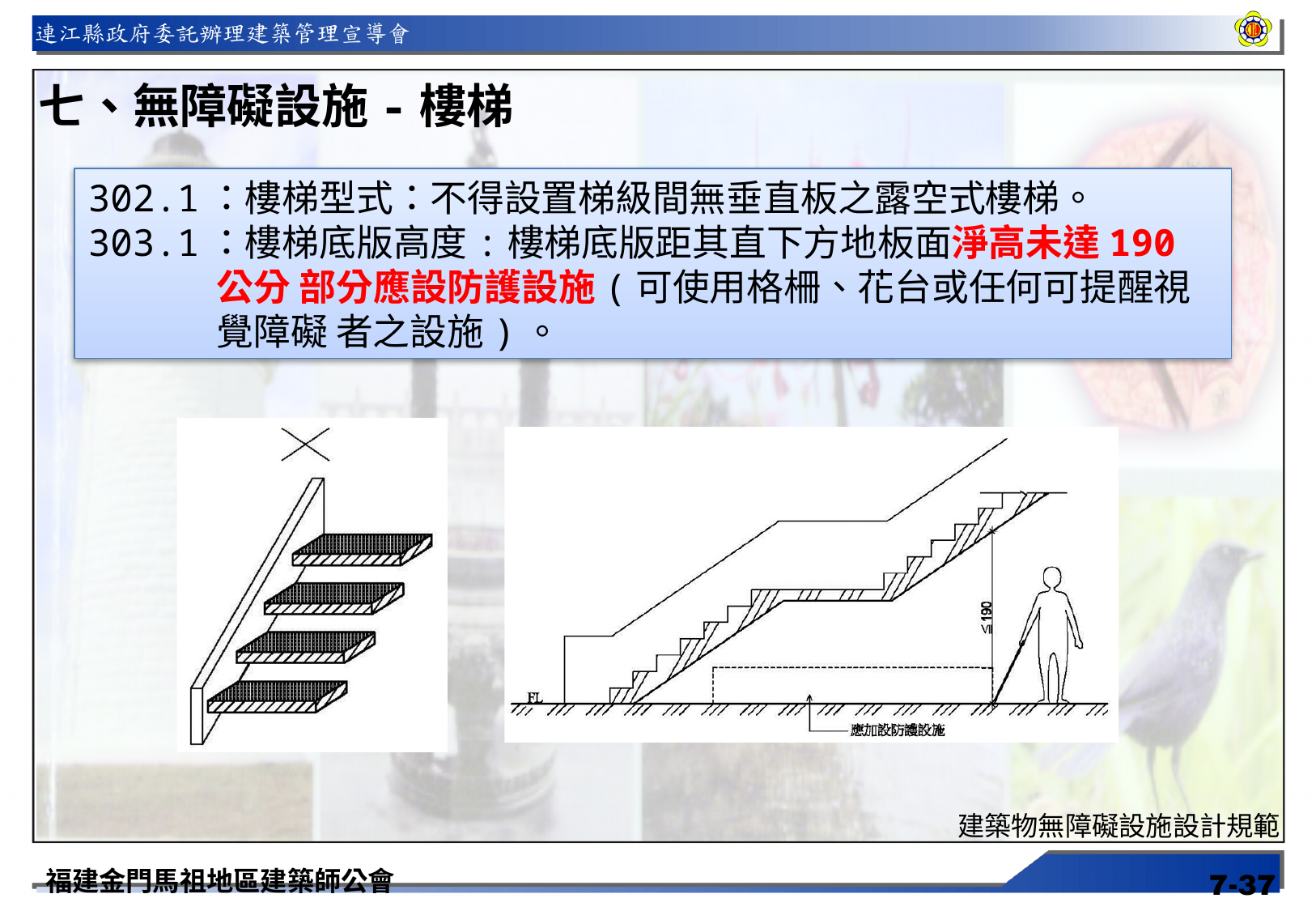

七、無障礙設施-樓梯
302.1：樓梯型式：不得設置梯級間無垂直板之露空式樓梯。
303.1：樓梯底版高度:樓梯底版距其直下方地板面淨高未達190公分 部分應設防護設施(可使用格柵、花台或任何可提醒視覺障礙 者之設施)。

建築物無障礙設施設計規範
福建金門馬祖地區建築師公會
7-37